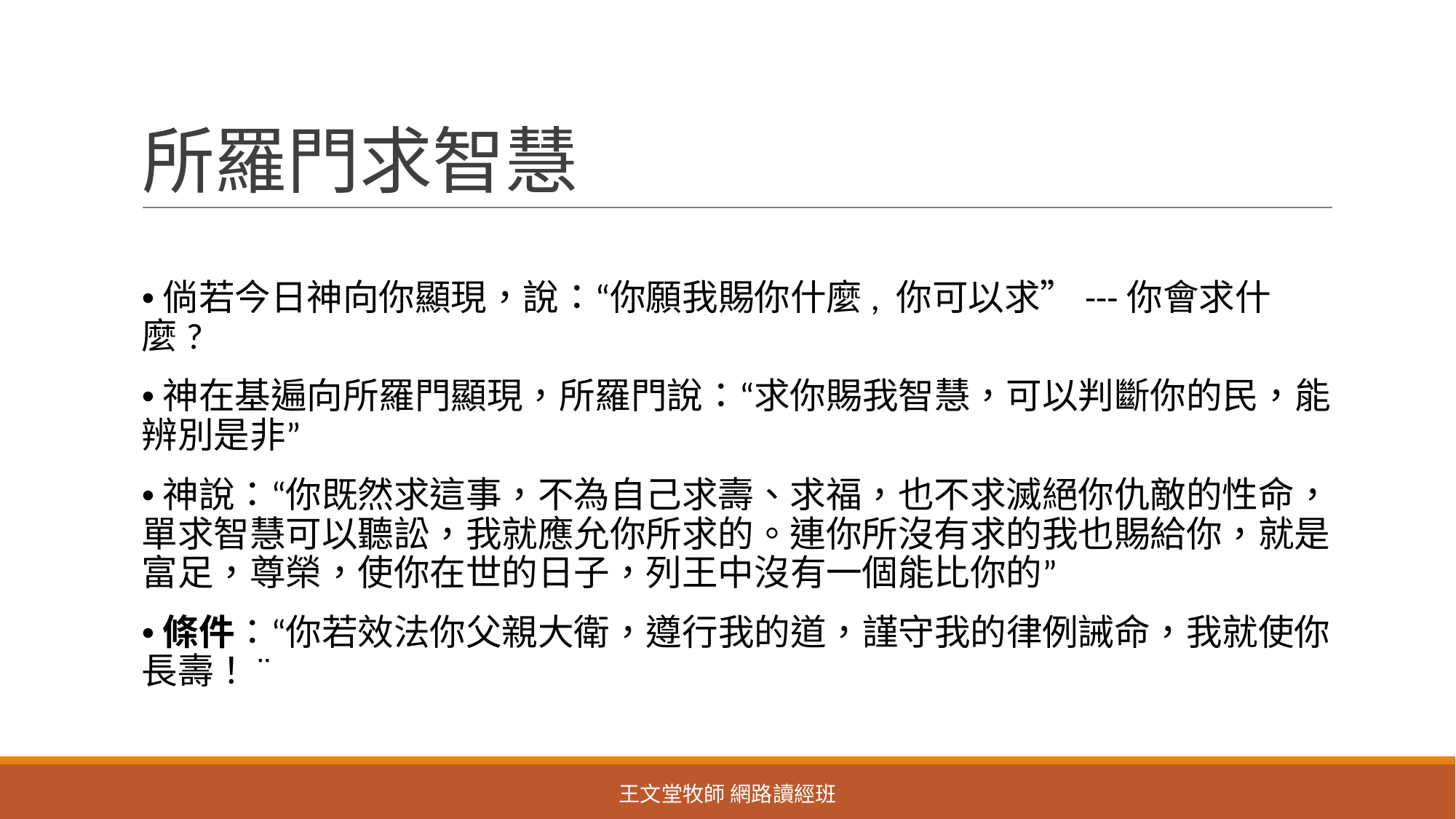

# 所羅門求智慧

•倘若今日神向你顯現，說：“你願我賜你什麼, 你可以求”---你會求什麼?
•神在基遍向所羅門顯現，所羅門說：“求你賜我智慧，可以判斷你的民，能辨別是非”
•神說：“你既然求這事，不為自己求壽、求福，也不求滅絕你仇敵的性命，單求智慧可以聽訟，我就應允你所求的。連你所沒有求的我也賜給你，就是富足，尊榮，使你在世的日子，列王中沒有一個能比你的”
•條件：“你若效法你父親大衛，遵行我的道，謹守我的律例誡命，我就使你長壽！¨

王文堂牧師 網路讀經班